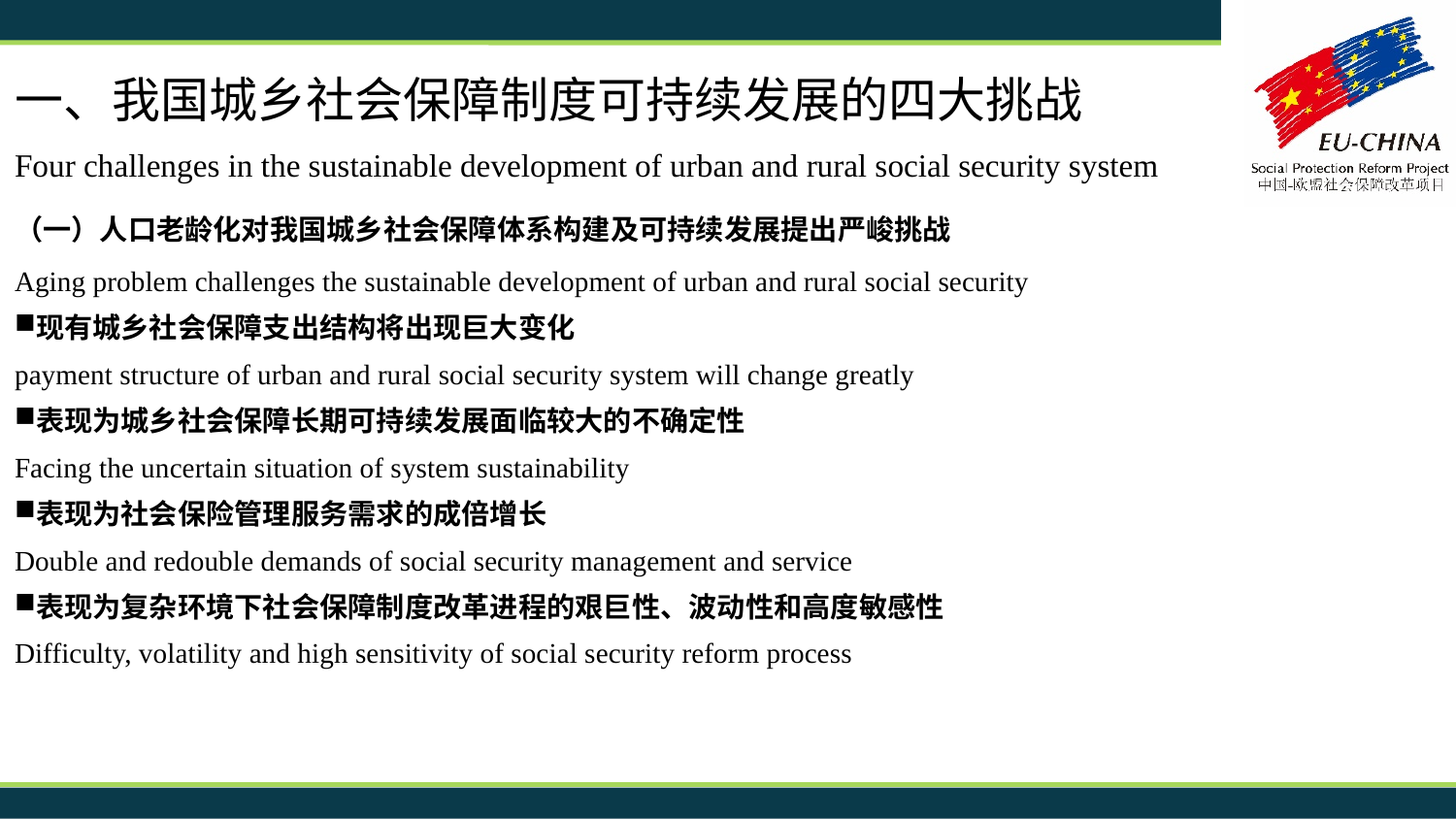

一、我国城乡社会保障制度可持续发展的四大挑战
Four challenges in the sustainable development of urban and rural social security system
（一）人口老龄化对我国城乡社会保障体系构建及可持续发展提出严峻挑战
Aging problem challenges the sustainable development of urban and rural social security
现有城乡社会保障支出结构将出现巨大变化
payment structure of urban and rural social security system will change greatly
表现为城乡社会保障长期可持续发展面临较大的不确定性
Facing the uncertain situation of system sustainability
表现为社会保险管理服务需求的成倍增长
Double and redouble demands of social security management and service
表现为复杂环境下社会保障制度改革进程的艰巨性、波动性和高度敏感性
Difficulty, volatility and high sensitivity of social security reform process